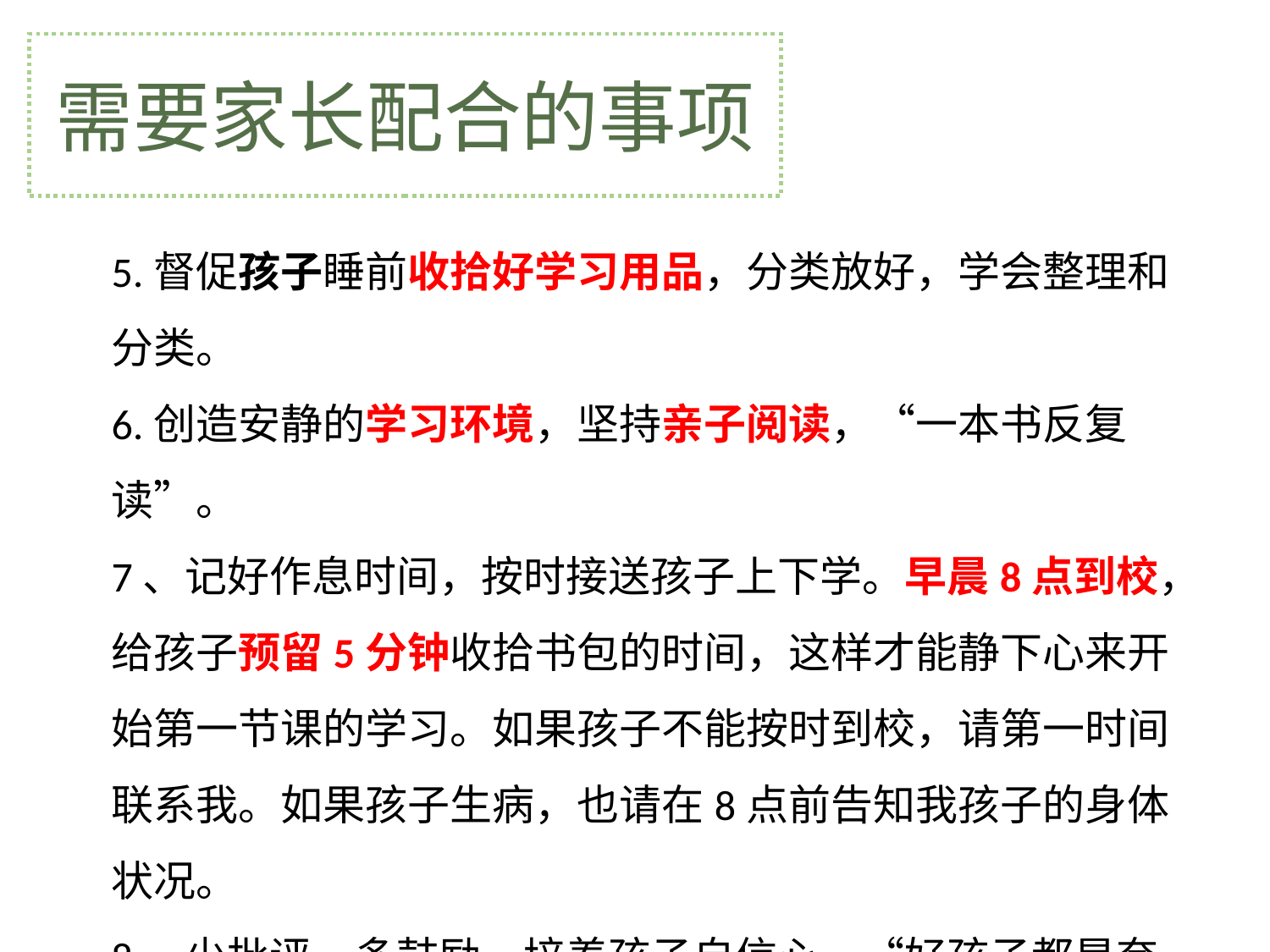

需要家长配合的事项
5.督促孩子睡前收拾好学习用品，分类放好，学会整理和分类。
6.创造安静的学习环境，坚持亲子阅读，“一本书反复读”。
7、记好作息时间，按时接送孩子上下学。早晨8点到校，给孩子预留5分钟收拾书包的时间，这样才能静下心来开始第一节课的学习。如果孩子不能按时到校，请第一时间联系我。如果孩子生病，也请在8点前告知我孩子的身体状况。
8、少批评，多鼓励，培养孩子自信心，“好孩子都是夸出来的。”